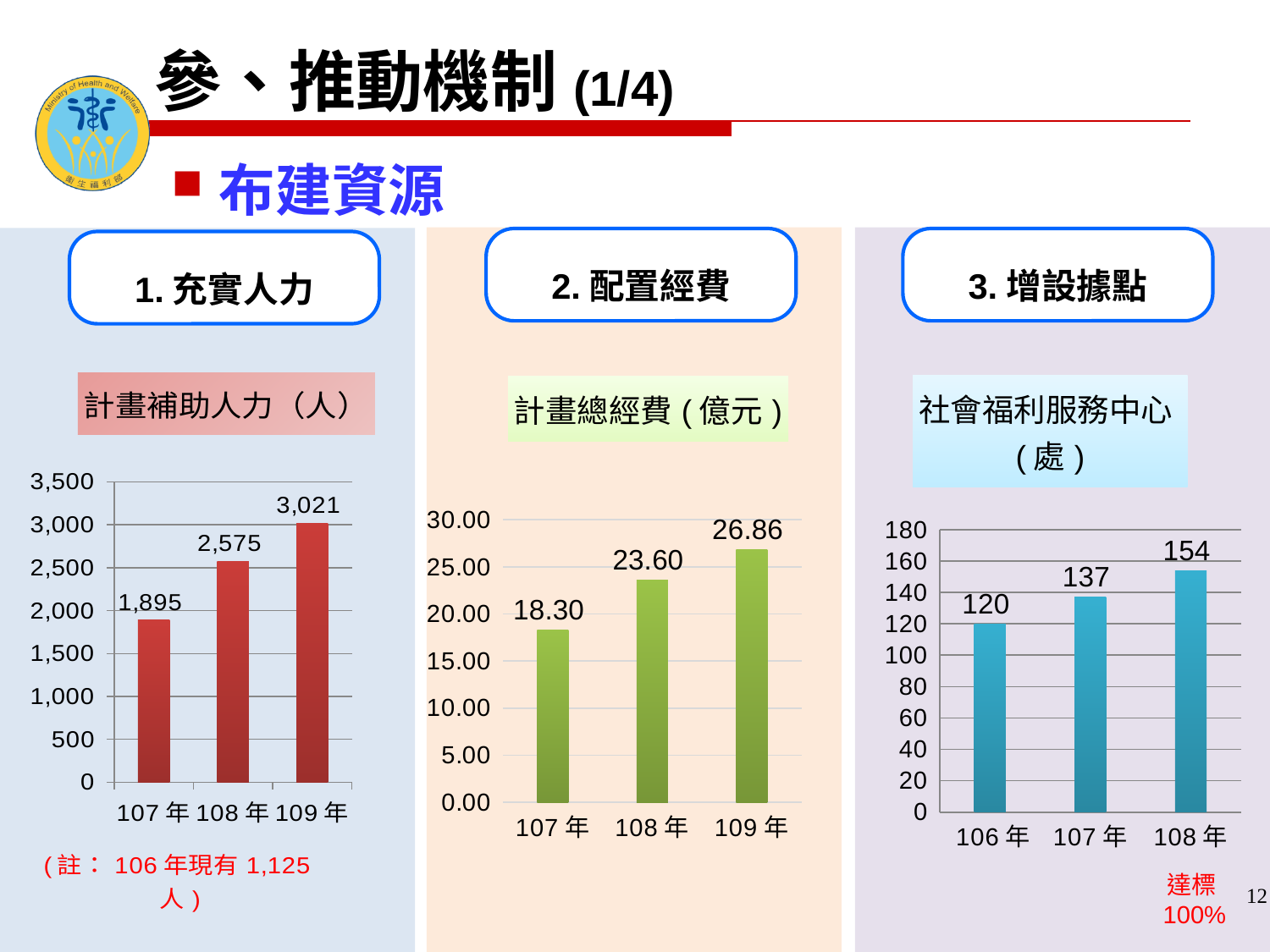

參、推動機制(1/4)
布建資源

2.配置經費
3.增設據點
1.充實人力

### Chart: 計畫補助人力（人）

| Category | 計畫需求人力 |
|---|---|
| 107年 | 1895.0 |
| 108年 | 2575.0 |
| 109年 | 3021.0 |

### Chart: 計畫總經費(億元)

| Category | 計畫總經費(億元) |
|---|---|
| 107年 | 18.3 |
| 108年 | 23.6 |
| 109年 | 26.86 |

### Chart: 社會福利服務中心(處)

| Category | 社會福利服務中心(處) |
|---|---|
|  106年 | 120.0 |
| 107年 | 137.0 |
| 108年 | 154.0 |
達標100%
12